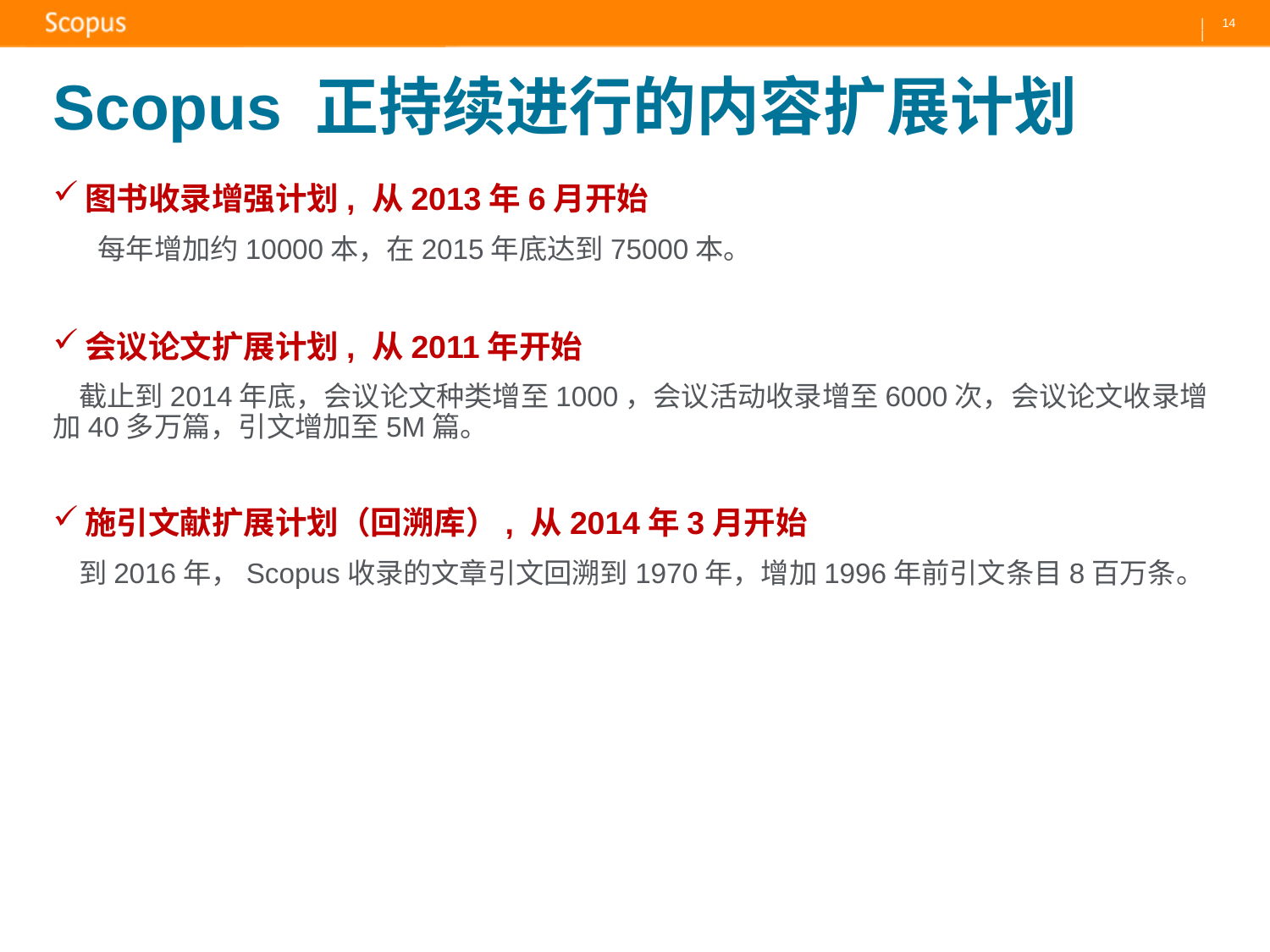

# Scopus 正持续进行的内容扩展计划
图书收录增强计划, 从2013年6月开始
      每年增加约10000本，在2015年底达到75000本。

会议论文扩展计划, 从2011年开始
   截止到2014年底，会议论文种类增至1000，会议活动收录增至6000次，会议论文收录增加40多万篇，引文增加至5M篇。

施引文献扩展计划（回溯库）, 从2014年3月开始
   到2016年，Scopus收录的文章引文回溯到1970年，增加1996年前引文条目8百万条。